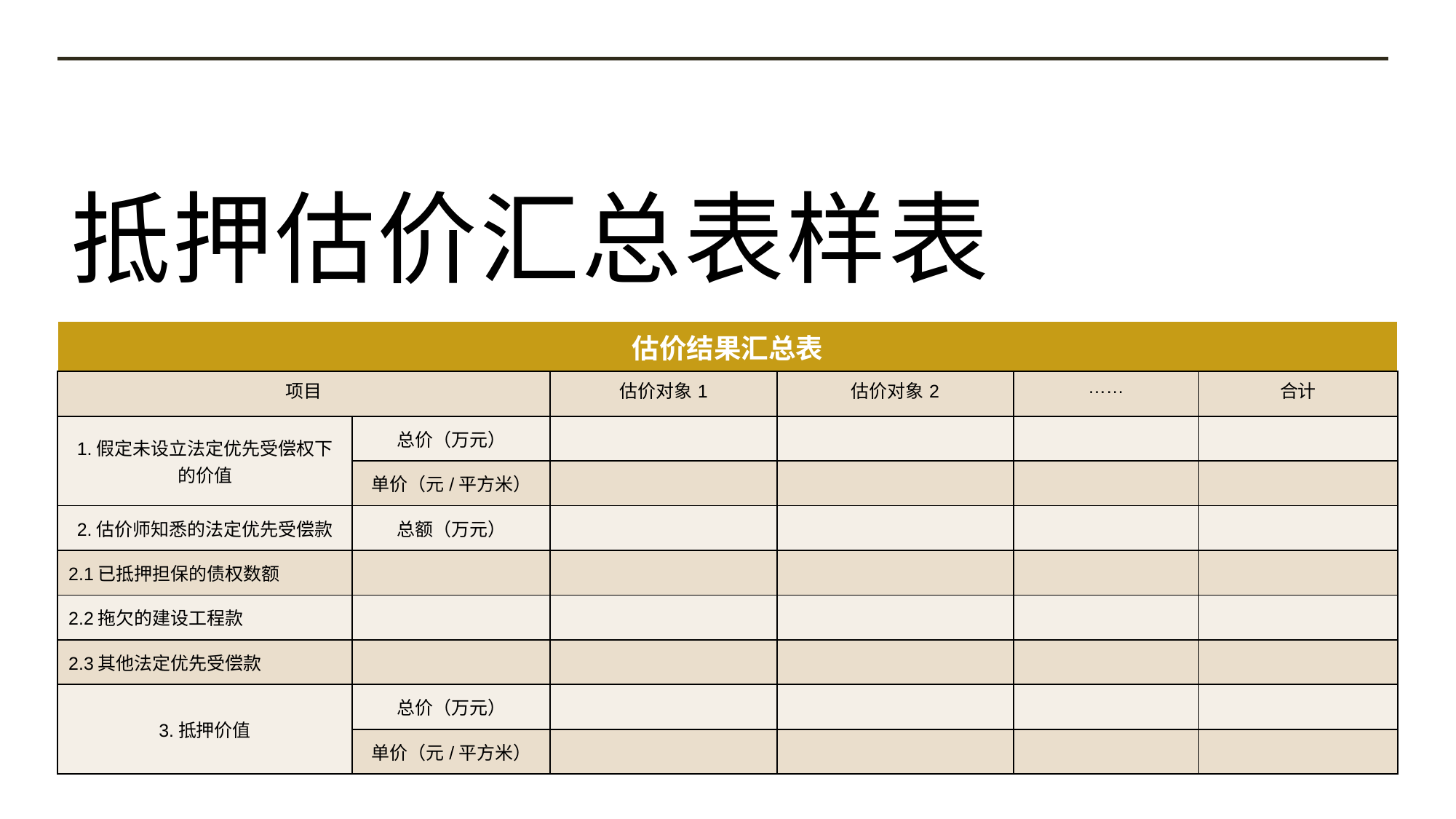

# 抵押估价汇总表样表
| 估价结果汇总表 |  |  |  |  |  |
| --- | --- | --- | --- | --- | --- |
| 项目 |  | 估价对象1 | 估价对象2 | …… | 合计 |
| 1.假定未设立法定优先受偿权下的价值 | 总价（万元） |  |  |  |  |
|  | 单价（元/平方米） |  |  |  |  |
| 2.估价师知悉的法定优先受偿款 | 总额（万元） |  |  |  |  |
| 2.1已抵押担保的债权数额 |  |  |  |  |  |
| 2.2拖欠的建设工程款 |  |  |  |  |  |
| 2.3其他法定优先受偿款 |  |  |  |  |  |
| 3.抵押价值 | 总价（万元） |  |  |  |  |
|  | 单价（元/平方米） |  |  |  |  |